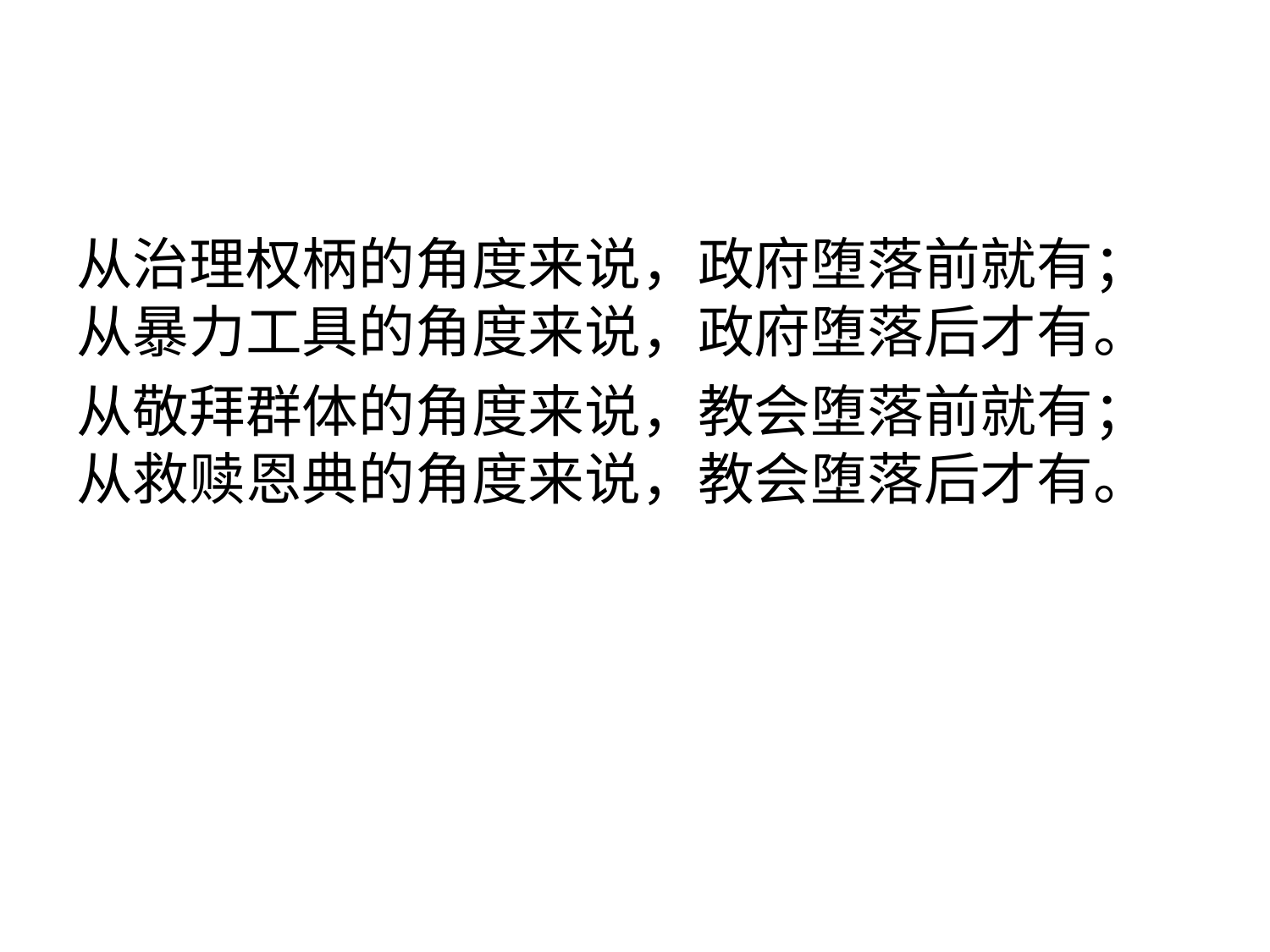

#
从治理权柄的角度来说，政府堕落前就有；从暴力工具的角度来说，政府堕落后才有。
从敬拜群体的角度来说，教会堕落前就有；从救赎恩典的角度来说，教会堕落后才有。